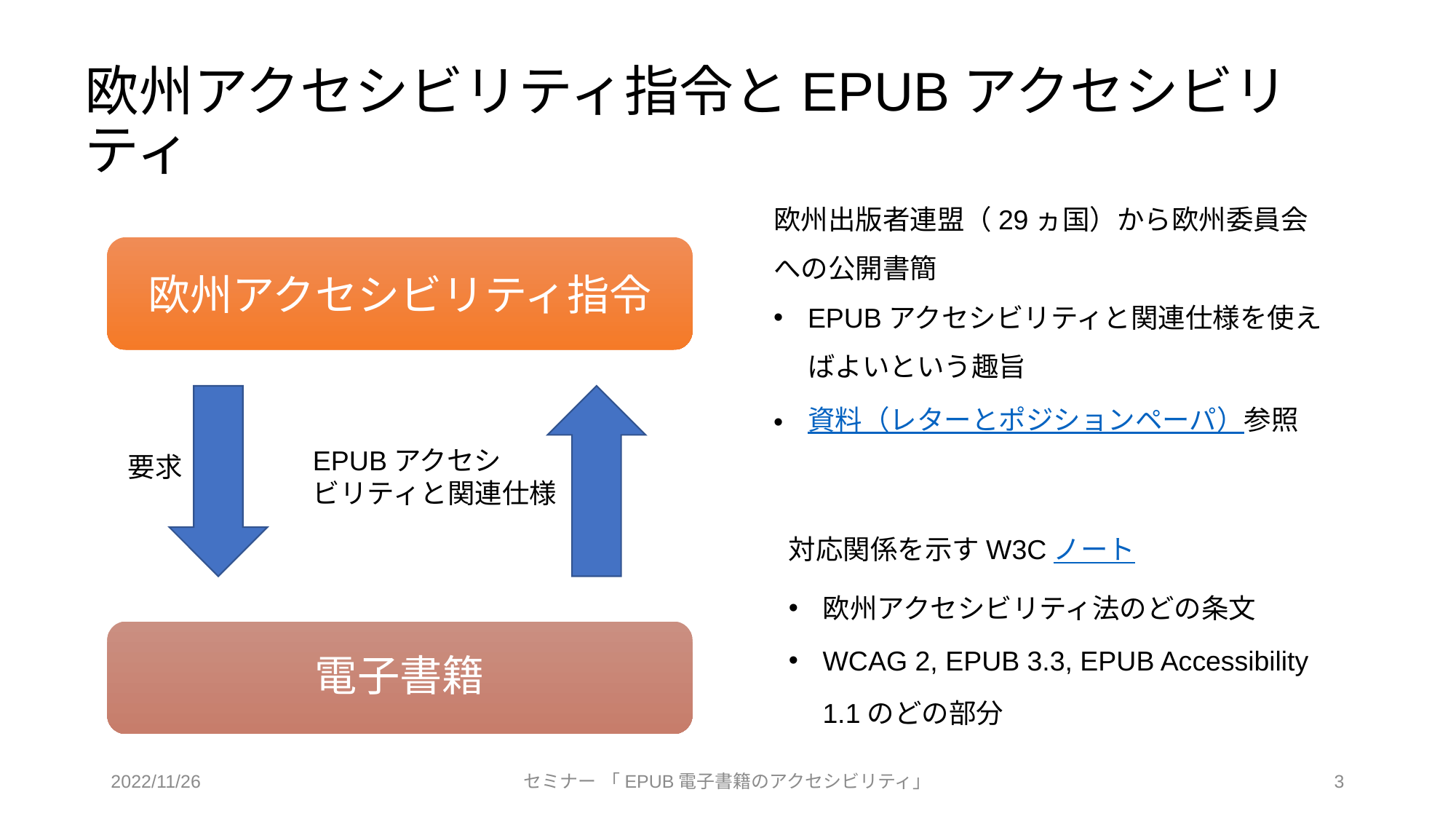

# 欧州アクセシビリティ指令とEPUBアクセシビリティ
欧州出版者連盟（29ヵ国）から欧州委員会への公開書簡
EPUBアクセシビリティと関連仕様を使えばよいという趣旨
資料（レターとポジションペーパ）参照

欧州アクセシビリティ指令

EPUBアクセシ
ビリティと関連仕様
要求
対応関係を示すW3Cノート
欧州アクセシビリティ法のどの条文
WCAG 2, EPUB 3.3, EPUB Accessibility 1.1のどの部分

電子書籍
2022/11/26
セミナー 「EPUB電子書籍のアクセシビリティ」
3